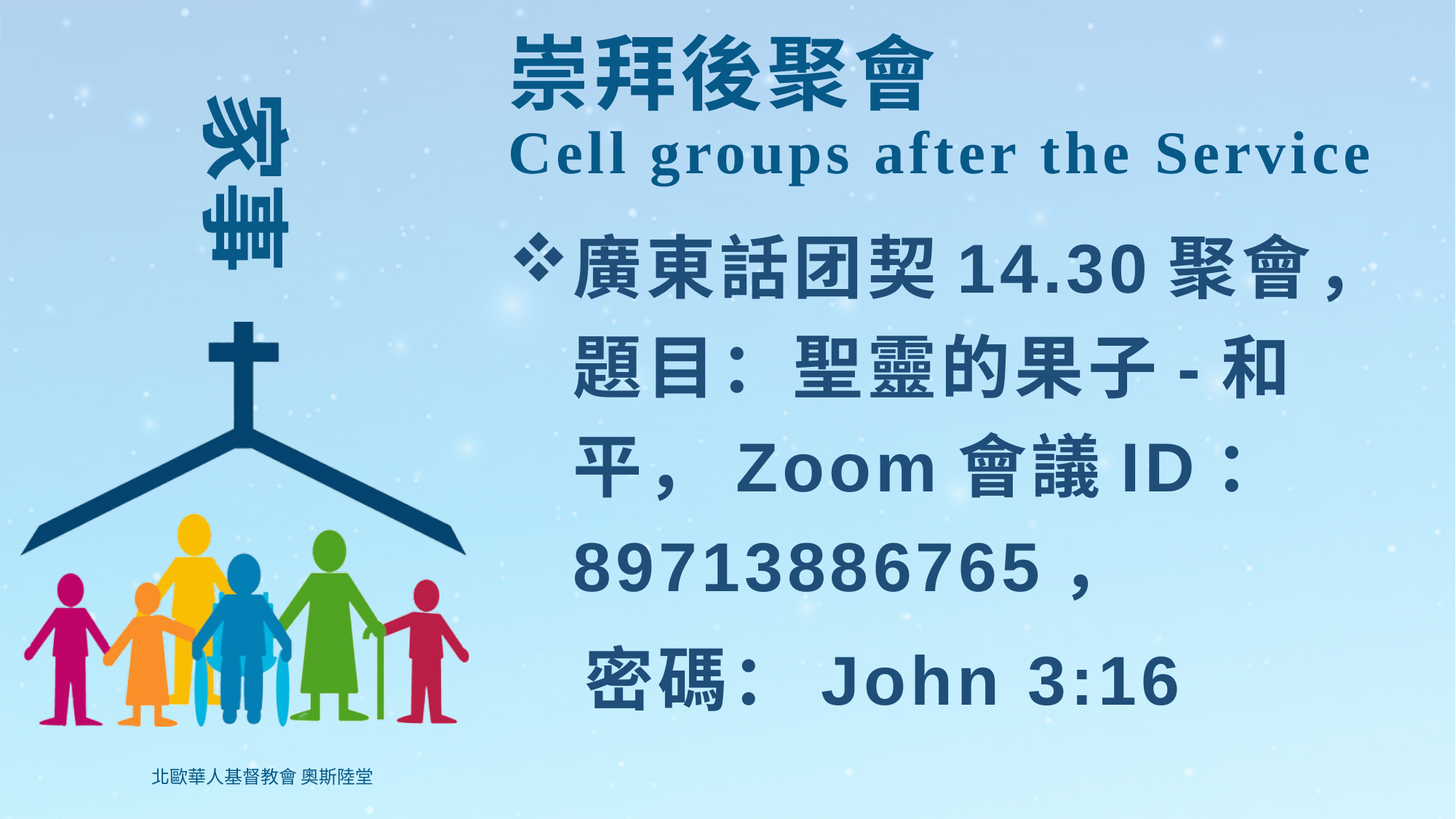

# 崇拜後聚會 Cell groups after the Service
廣東話团契14.30聚會，題目：聖靈的果子-和平，Zoom會議ID：89713886765，
   密碼：John 3:16

北歐華人基督教會 奧斯陸堂